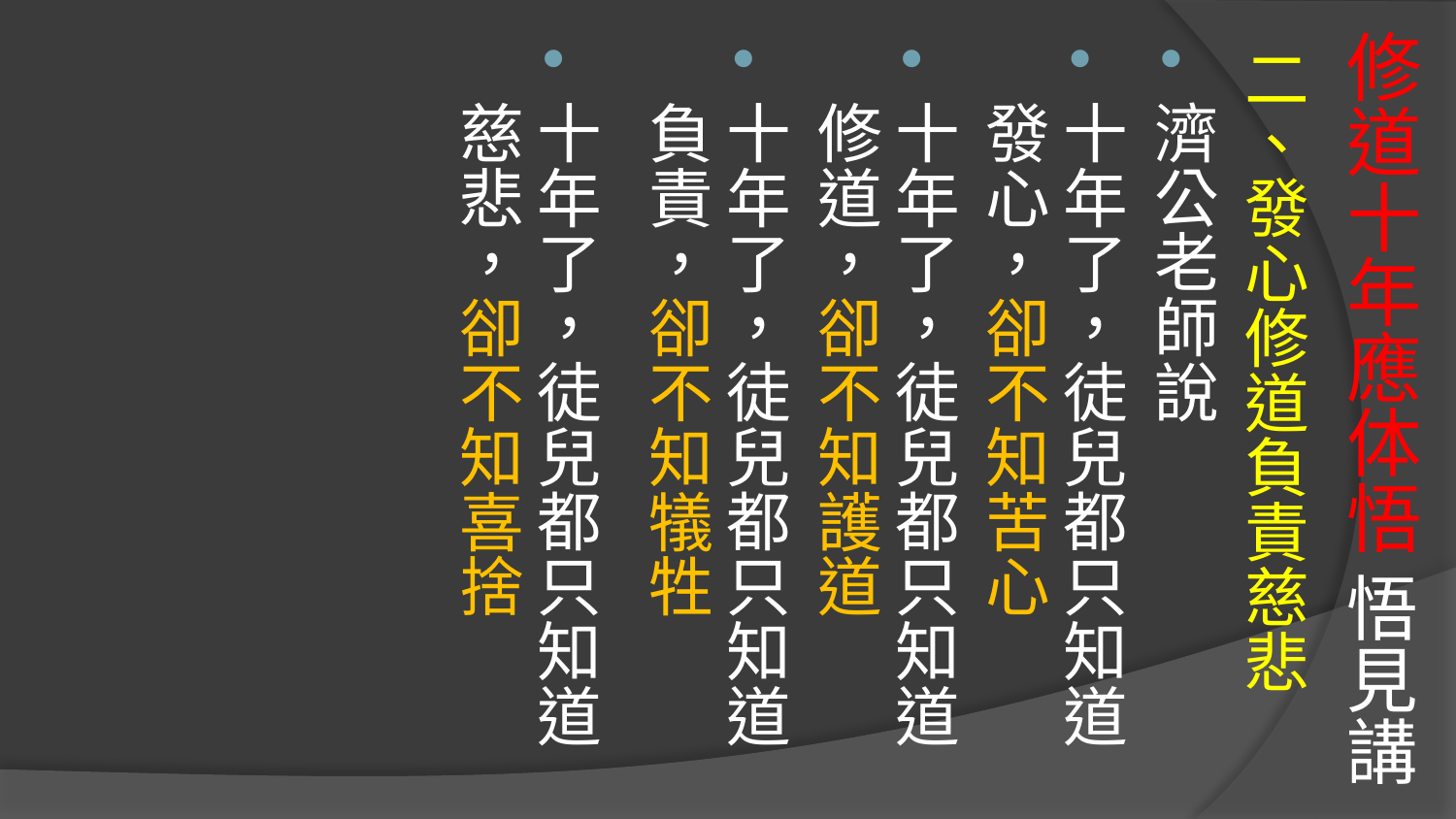

# 修道十年應体悟 悟見講
二、發心修道負責慈悲
濟公老師說
十年了，徒兒都只知道發心，卻不知苦心
十年了，徒兒都只知道修道，卻不知護道
十年了，徒兒都只知道負責，卻不知犠牲
十年了，徒兒都只知道慈悲，卻不知喜捨